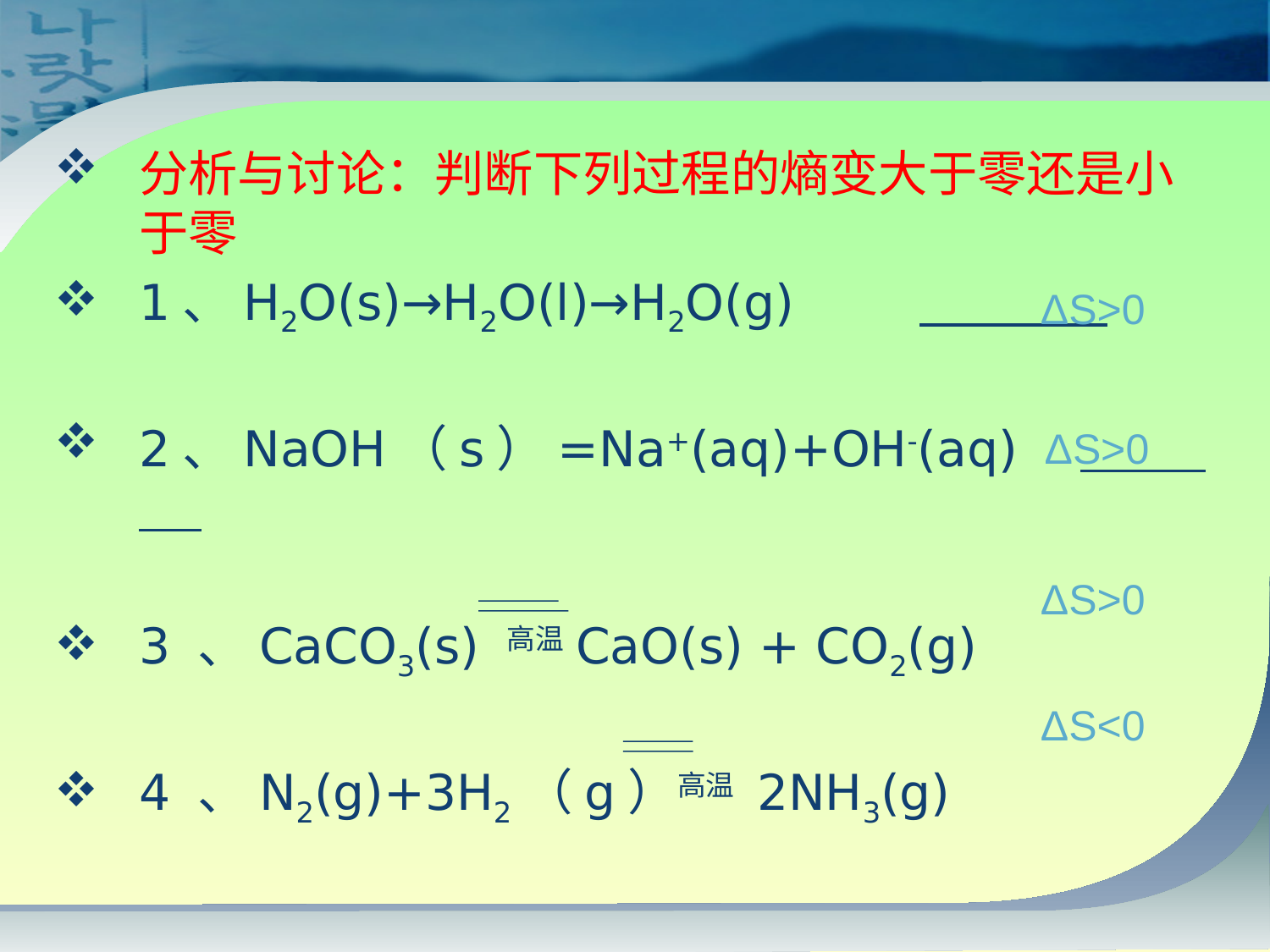

分析与讨论：判断下列过程的熵变大于零还是小于零
1、H2O(s)→H2O(l)→H2O(g)

2、NaOH（s）=Na+(aq)+OH-(aq)

3 、CaCO3(s) 高温CaO(s) + CO2(g)

4 、N2(g)+3H2（g）高温 2NH3(g)
ΔS>0
ΔS>0
ΔS>0

ΔS<0